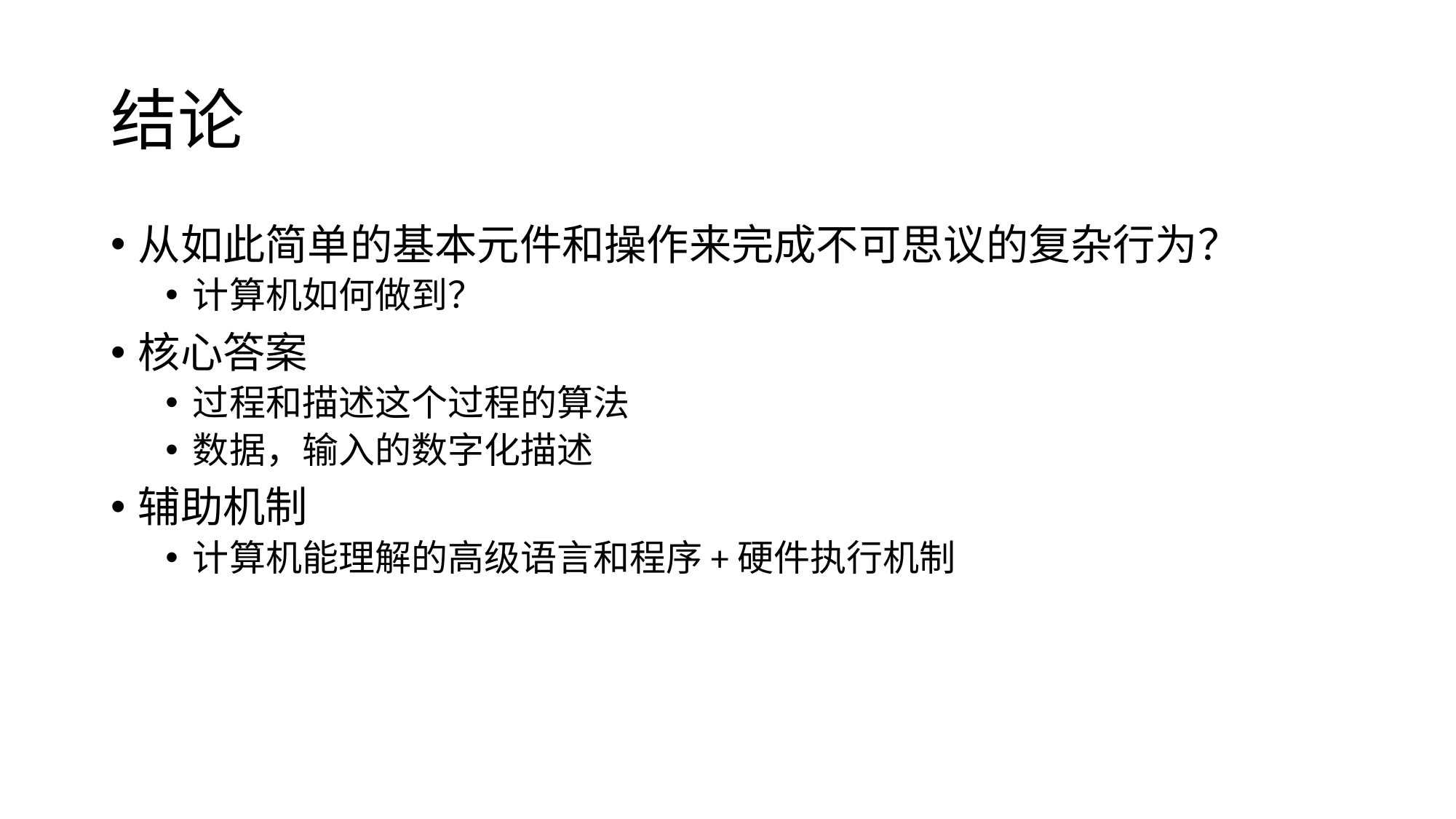

# 结论
从如此简单的基本元件和操作来完成不可思议的复杂行为？
计算机如何做到？
核心答案
过程和描述这个过程的算法
数据，输入的数字化描述
辅助机制
计算机能理解的高级语言和程序+硬件执行机制